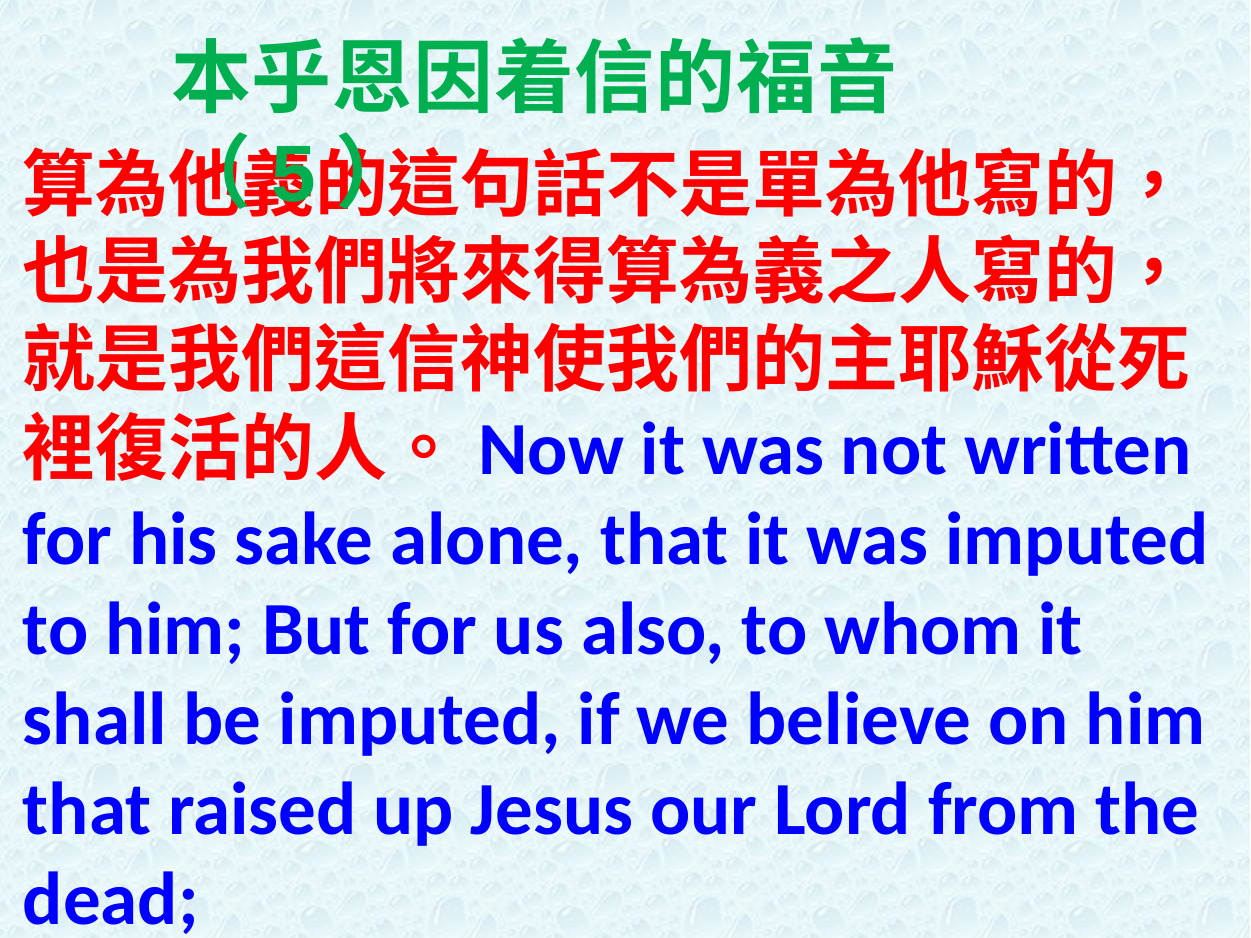

本乎恩因着信的福音（5）
算為他義的這句話不是單為他寫的， 也是為我們將來得算為義之人寫的，就是我們這信神使我們的主耶穌從死裡復活的人。Now it was not written for his sake alone, that it was imputed to him; But for us also, to whom it shall be imputed, if we believe on him that raised up Jesus our Lord from the dead;